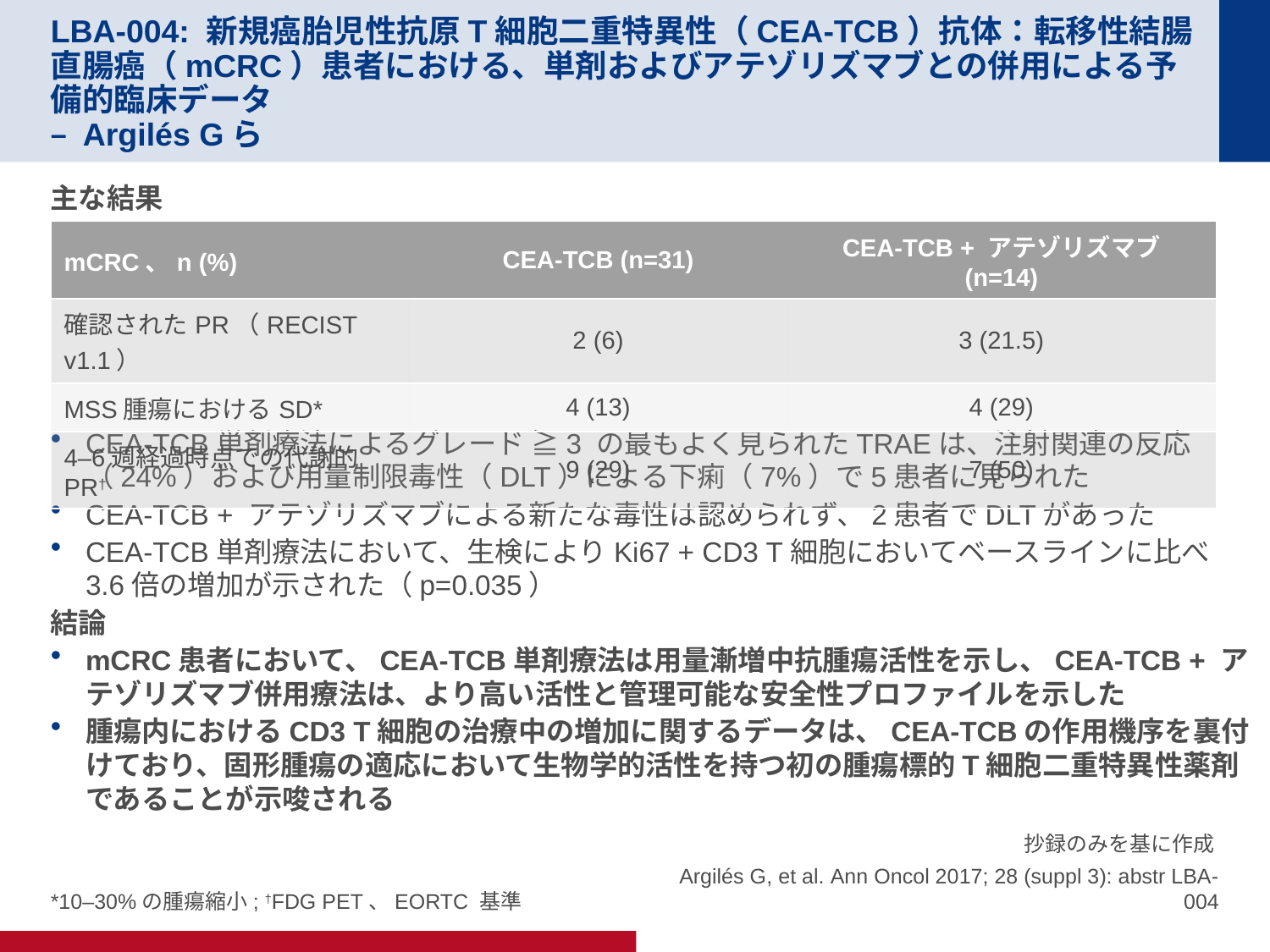

# LBA-004: 新規癌胎児性抗原T細胞二重特異性（CEA-TCB）抗体：転移性結腸直腸癌（mCRC）患者における、単剤およびアテゾリズマブとの併用による予備的臨床データ – Argilés Gら
主な結果

CEA-TCB単剤療法によるグレード ≧3 の最もよく見られたTRAEは、注射関連の反応（24%）および用量制限毒性（DLT）による下痢（7%）で5患者に見られた
CEA-TCB + アテゾリズマブによる新たな毒性は認められず、2患者でDLTがあった
CEA-TCB単剤療法において、生検によりKi67 + CD3 T細胞においてベースラインに比べ3.6倍の増加が示された（p=0.035）
結論
mCRC患者において、CEA-TCB単剤療法は用量漸増中抗腫瘍活性を示し、CEA-TCB + アテゾリズマブ併用療法は、より高い活性と管理可能な安全性プロファイルを示した
腫瘍内におけるCD3 T細胞の治療中の増加に関するデータは、CEA-TCBの作用機序を裏付けており、固形腫瘍の適応において生物学的活性を持つ初の腫瘍標的T細胞二重特異性薬剤であることが示唆される
| mCRC、n (%) | CEA-TCB (n=31) | CEA-TCB + アテゾリズマブ (n=14) |
| --- | --- | --- |
| 確認されたPR（RECIST v1.1） | 2 (6) | 3 (21.5) |
| MSS腫瘍におけるSD\* | 4 (13) | 4 (29) |
| 4–6週経過時点での代謝的PR† | 9 (29) | 7 (50) |
*10–30%の腫瘍縮小; †FDG PET、EORTC 基準
抄録のみを基に作成
Argilés G, et al. Ann Oncol 2017; 28 (suppl 3): abstr LBA-004